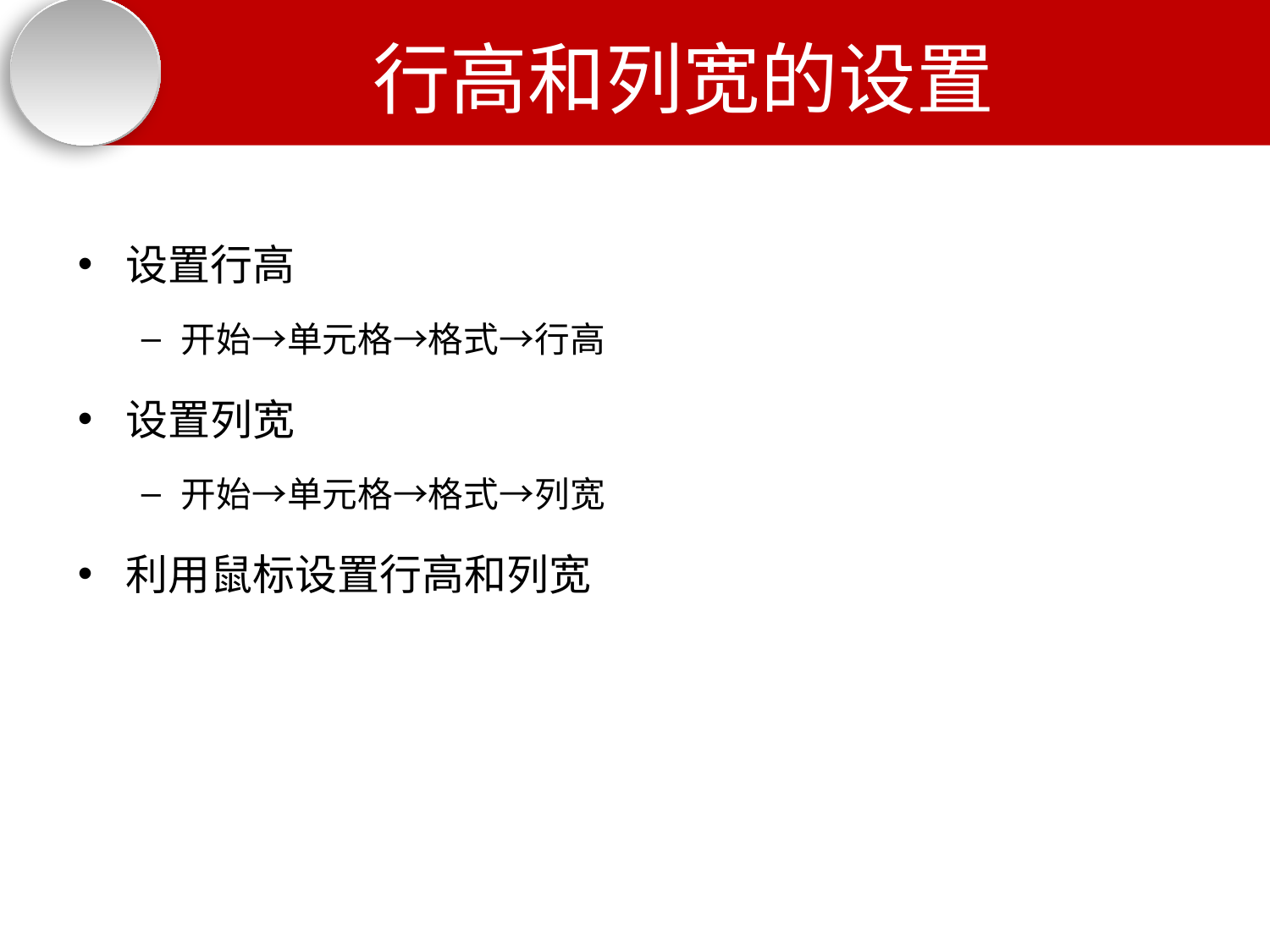

# 行高和列宽的设置
设置行高
开始→单元格→格式→行高
设置列宽
开始→单元格→格式→列宽
利用鼠标设置行高和列宽

18